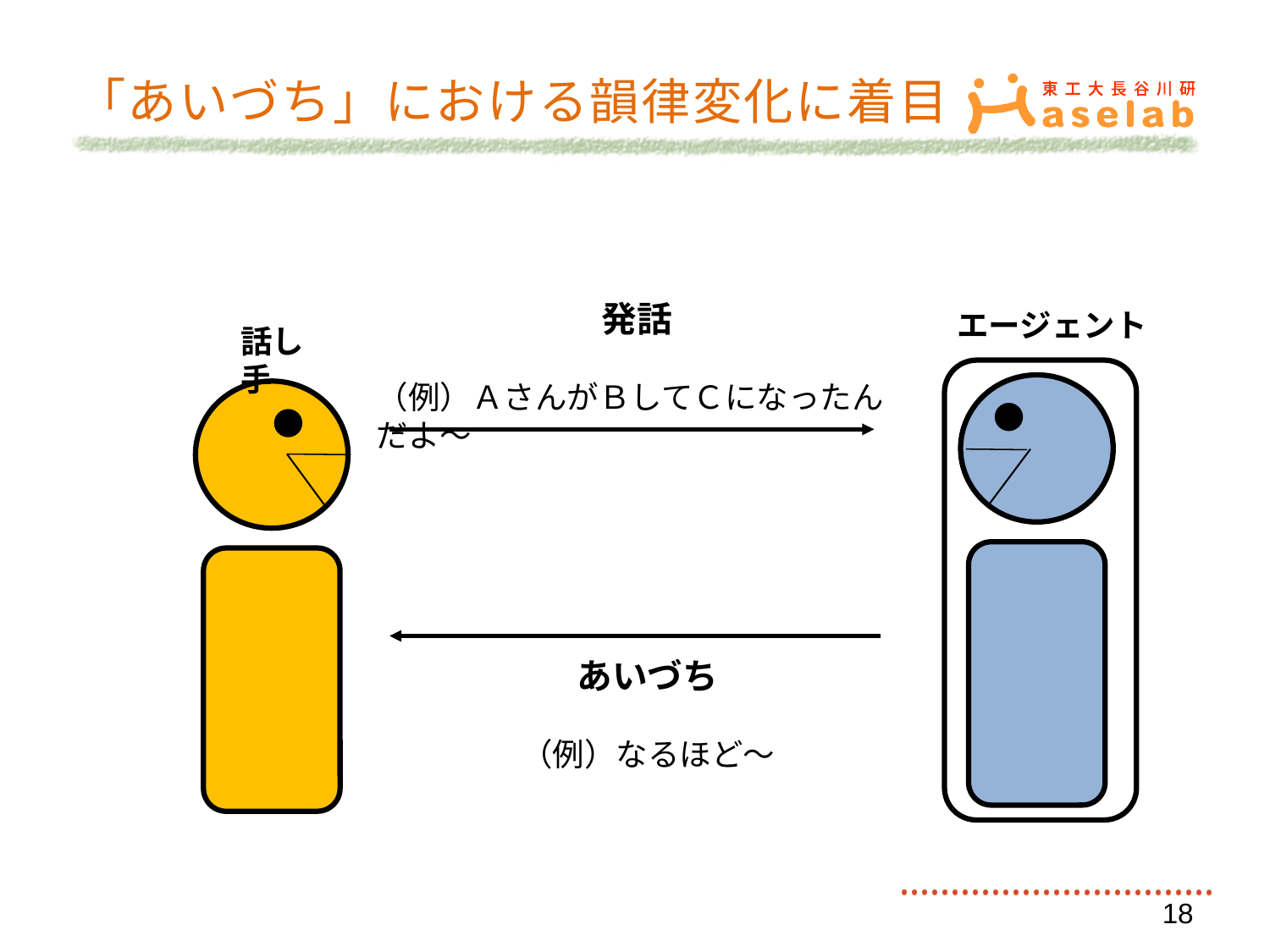

# 「あいづち」における韻律変化に着目
発話

（例）ＡさんがＢしてＣになったんだよ～
エージェント
話し手

あいづち

（例）なるほど～
18